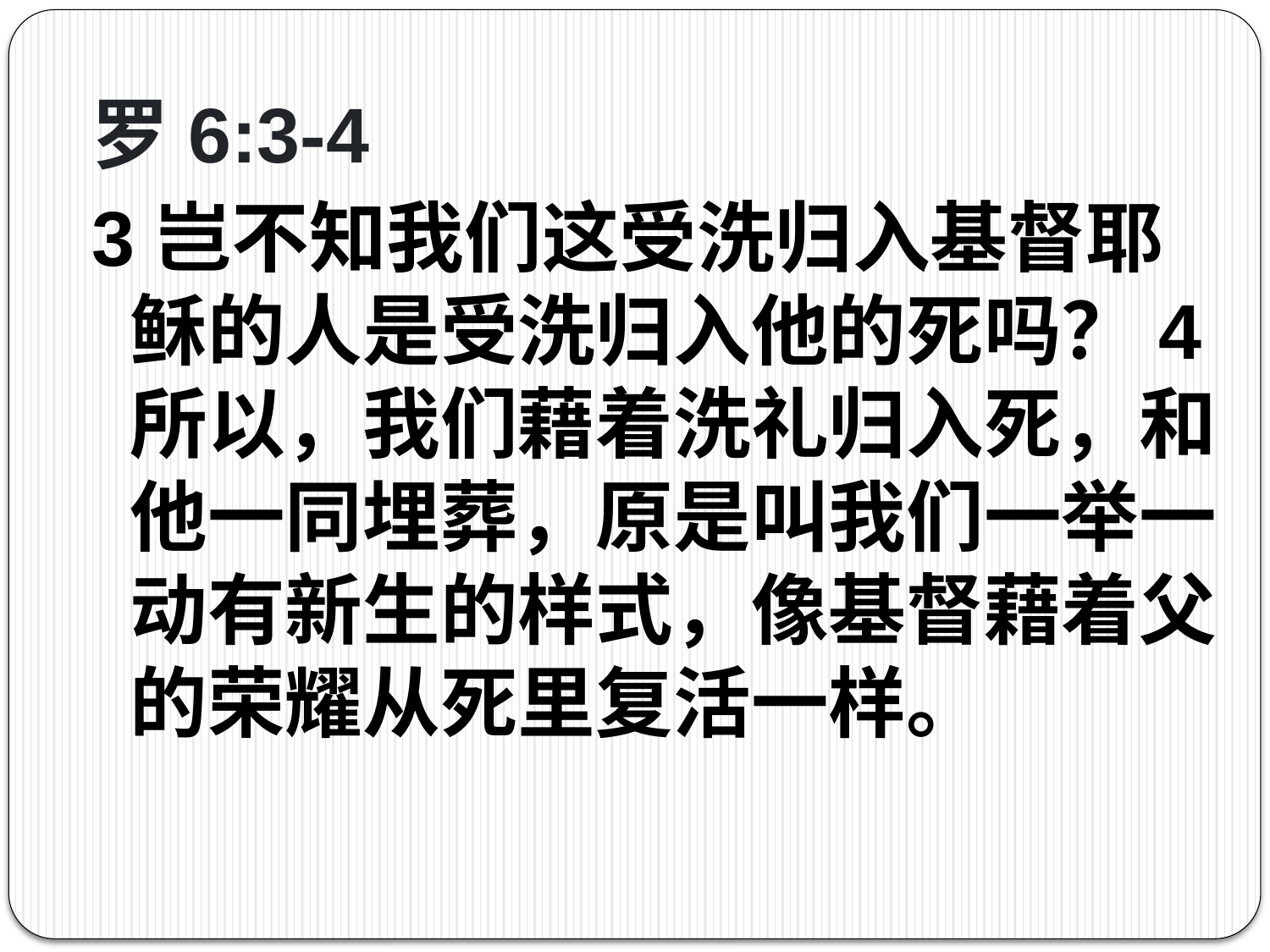

罗6:3-4
3岂不知我们这受洗归入基督耶稣的人是受洗归入他的死吗？4所以，我们藉着洗礼归入死，和他一同埋葬，原是叫我们一举一动有新生的样式，像基督藉着父的荣耀从死里复活一样。